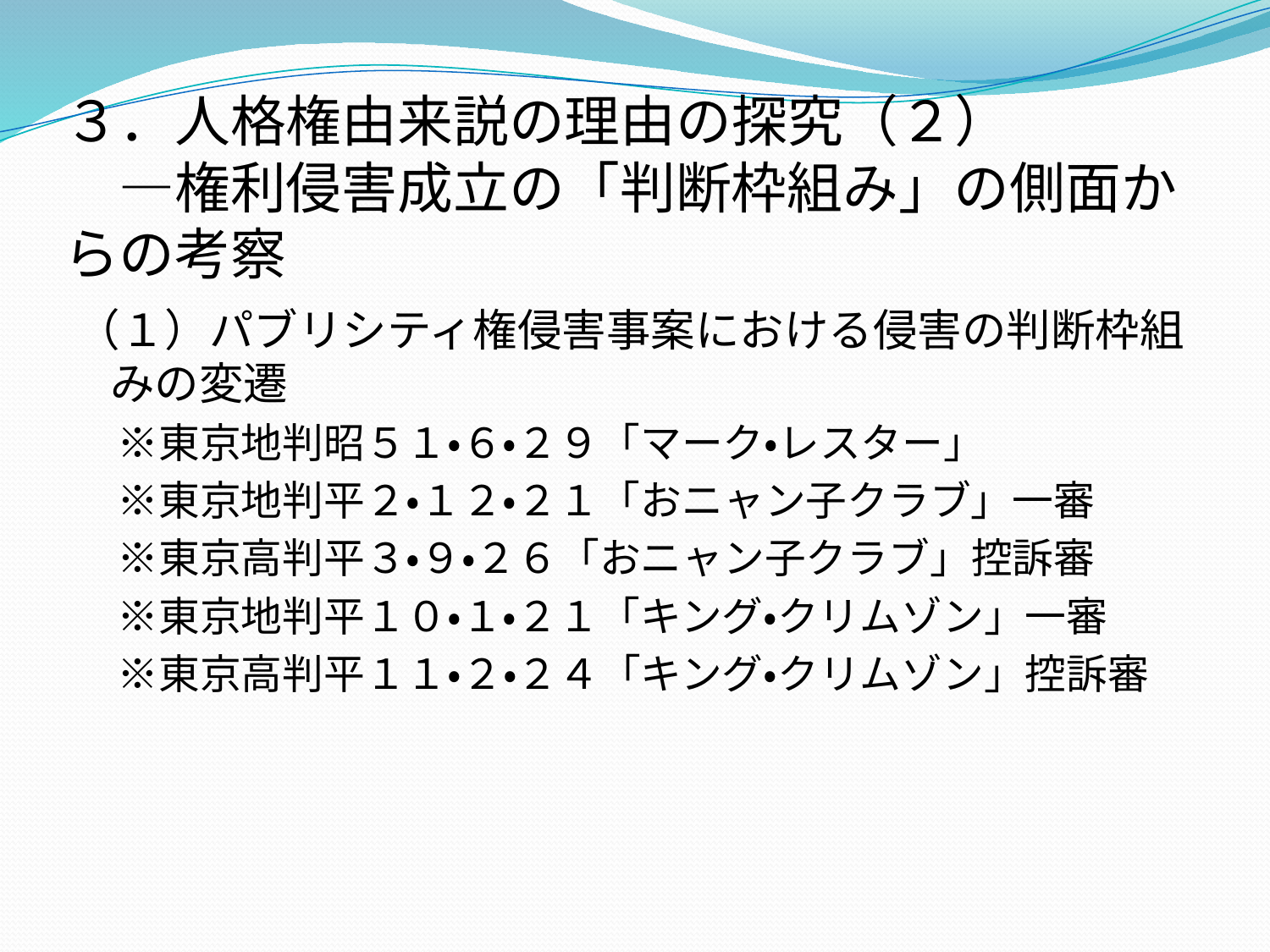

# ３．人格権由来説の理由の探究（２） 　―権利侵害成立の「判断枠組み」の側面からの考察
（１）パブリシティ権侵害事案における侵害の判断枠組みの変遷
　※東京地判昭５１・６・２９「マーク・レスター」
　※東京地判平２・１２・２１「おニャン子クラブ」一審
　※東京高判平３・９・２６「おニャン子クラブ」控訴審
　※東京地判平１０・１・２１「キング・クリムゾン」一審
　※東京高判平１１・２・２４「キング・クリムゾン」控訴審